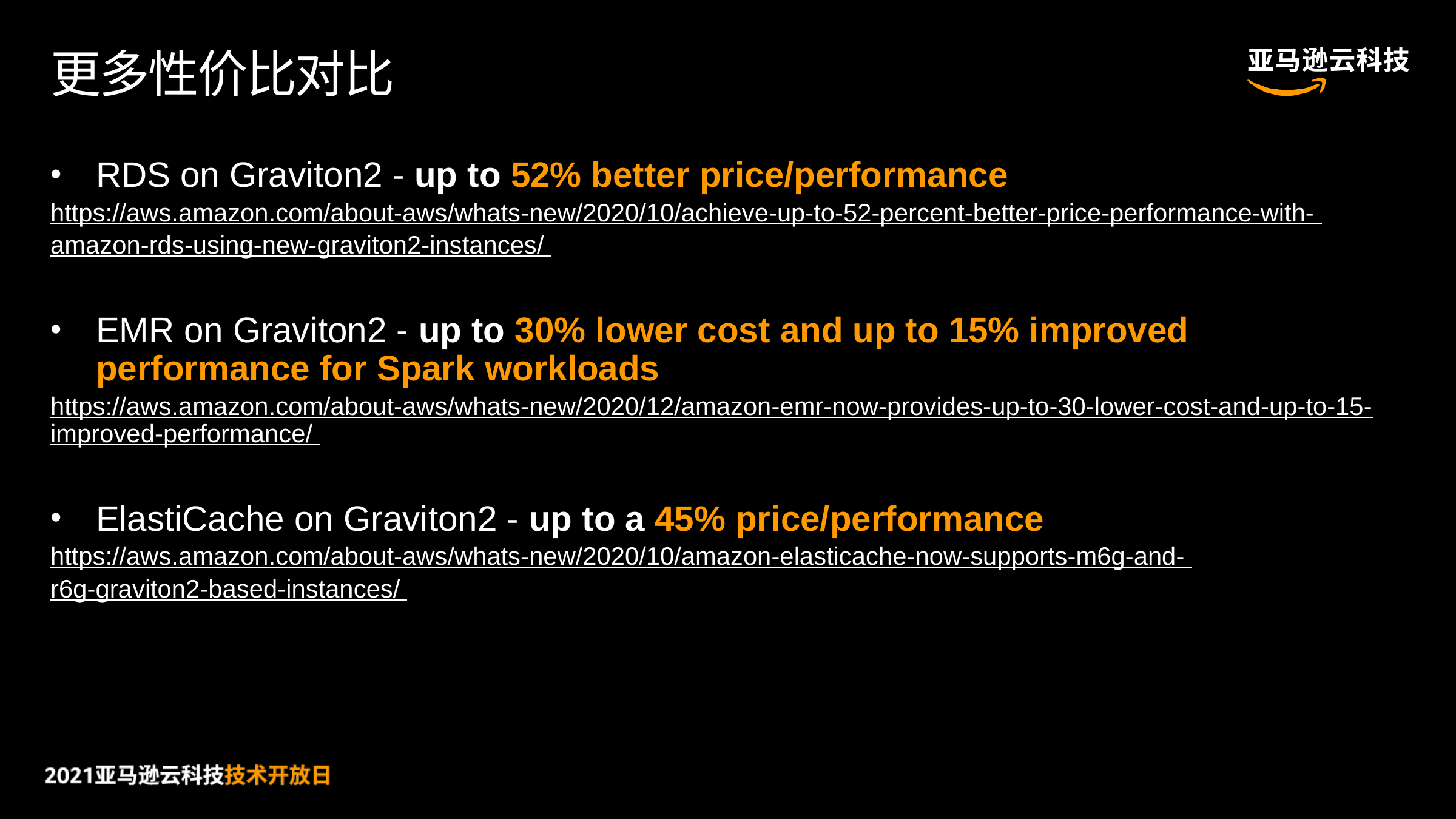

# 更多性价比对比
RDS on Graviton2 - up to 52% better price/performance
https://aws.amazon.com/about-aws/whats-new/2020/10/achieve-up-to-52-percent-better-price-performance-with-
amazon-rds-using-new-graviton2-instances/

EMR on Graviton2 - up to 30% lower cost and up to 15% improved performance for Spark workloads
https://aws.amazon.com/about-aws/whats-new/2020/12/amazon-emr-now-provides-up-to-30-lower-cost-and-up-to-15- improved-performance/

ElastiCache on Graviton2 - up to a 45% price/performance
https://aws.amazon.com/about-aws/whats-new/2020/10/amazon-elasticache-now-supports-m6g-and-
r6g-graviton2-based-instances/